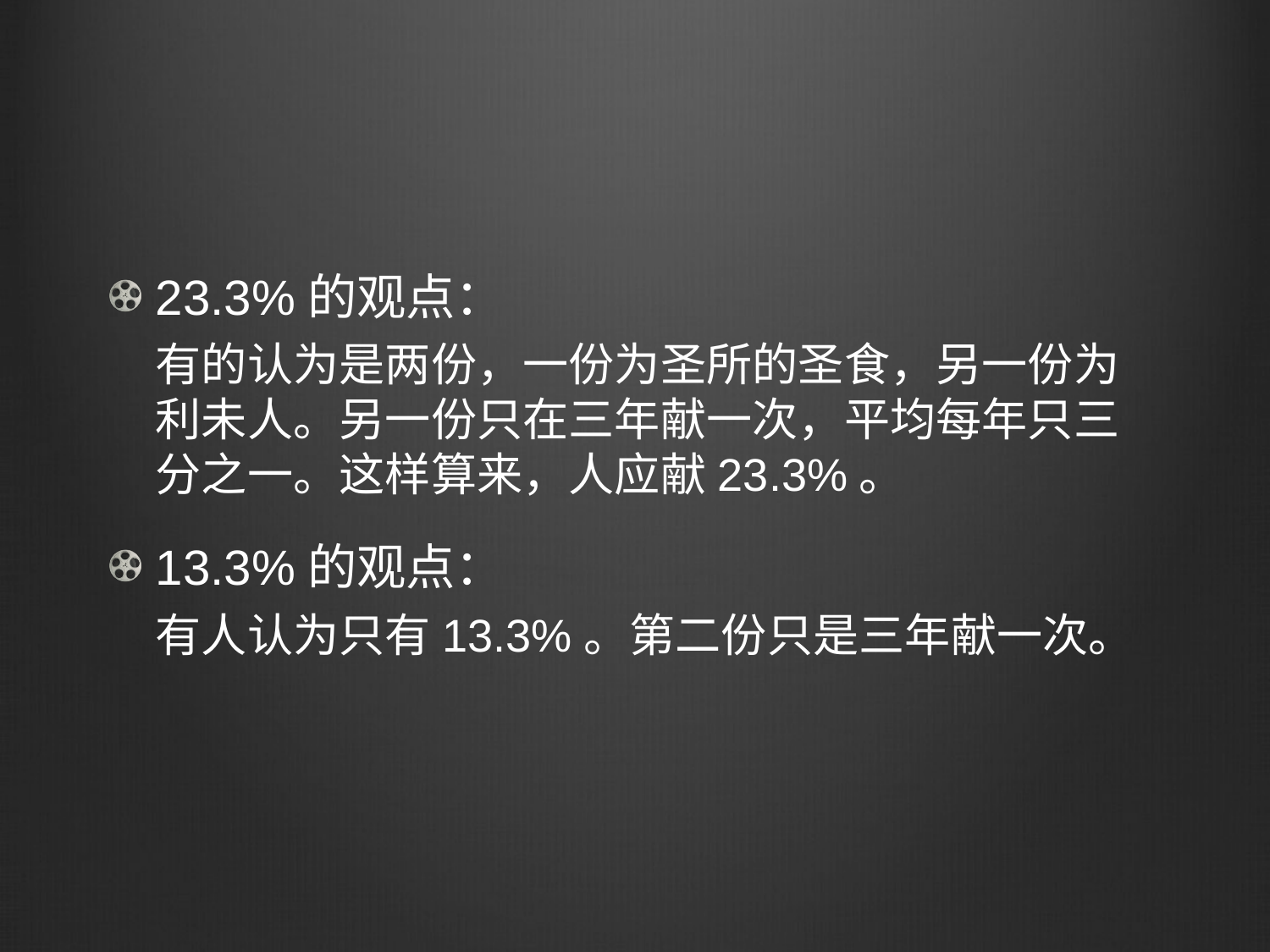

#
23.3%的观点：
有的认为是两份，一份为圣所的圣食，另一份为利未人。另一份只在三年献一次，平均每年只三分之一。这样算来，人应献23.3%。
13.3%的观点：
有人认为只有13.3%。第二份只是三年献一次。